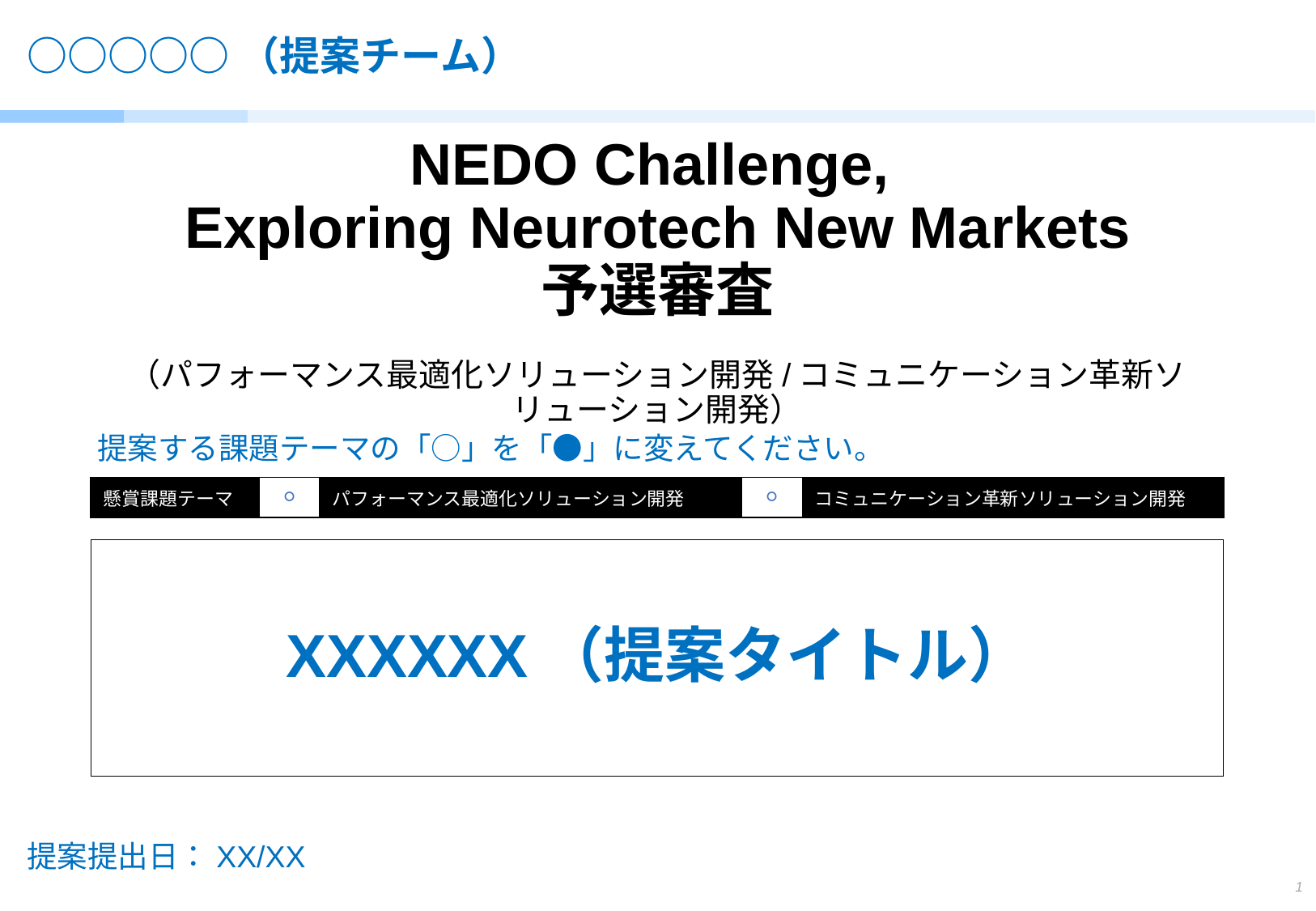

# ○○○○○（提案チーム）
NEDO Challenge,
Exploring Neurotech New Markets
予選審査

（パフォーマンス最適化ソリューション開発/コミュニケーション革新ソリューション開発）
提案する課題テーマの「○」を「●」に変えてください。
| 懸賞課題テーマ | ○ | パフォーマンス最適化ソリューション開発 | ○ | コミュニケーション革新ソリューション開発 |
| --- | --- | --- | --- | --- |
XXXXXX（提案タイトル）
提案提出日：XX/XX
1